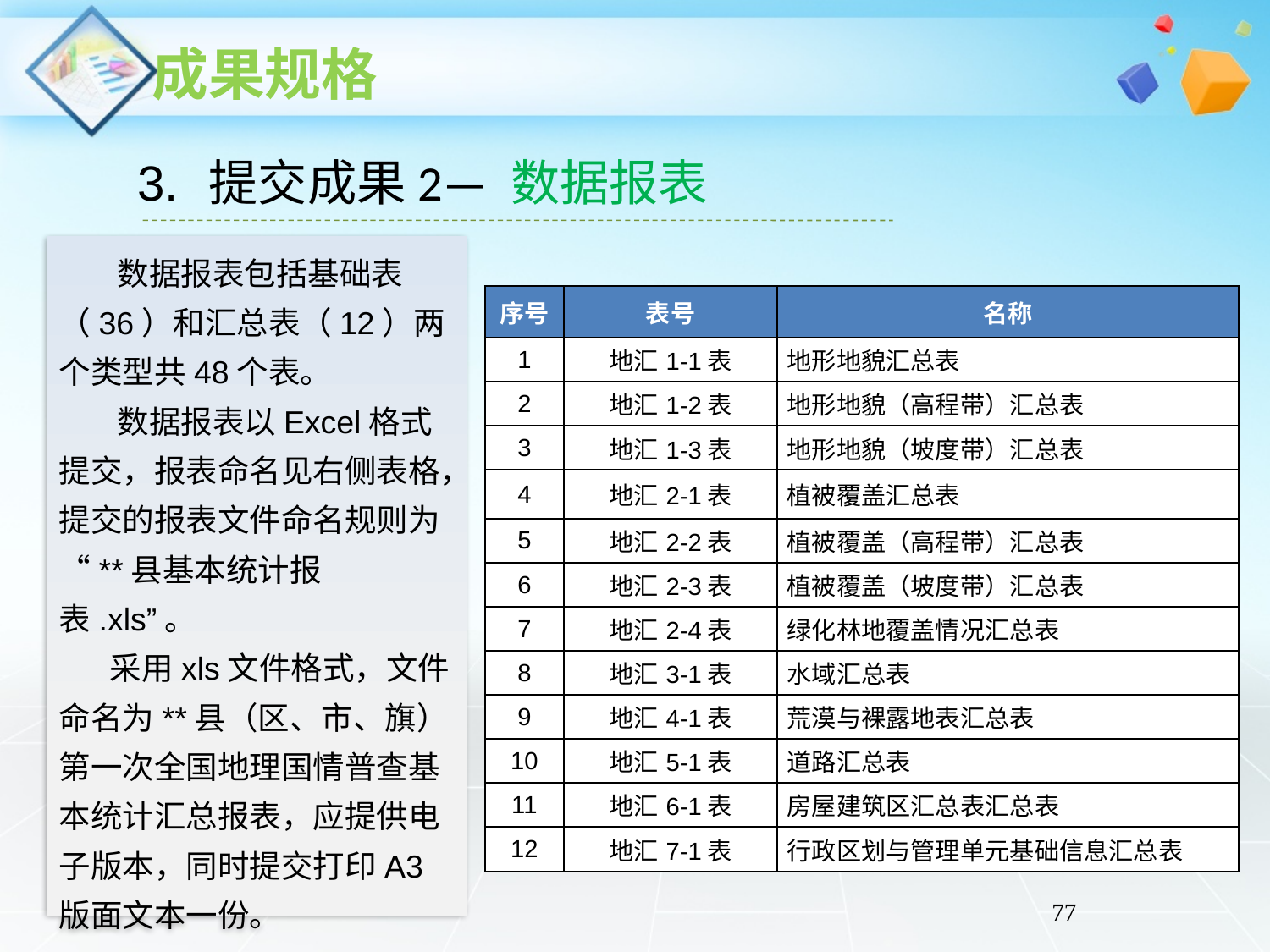

提交成果2— 数据报表

       数据报表包括基础表（36）和汇总表（12）两个类型共48个表。
       数据报表以Excel格式提交，报表命名见右侧表格，提交的报表文件命名规则为“**县基本统计报表.xls”。
      采用xls文件格式，文件命名为**县（区、市、旗）第一次全国地理国情普查基本统计汇总报表，应提供电子版本，同时提交打印A3版面文本一份。

| 序号 | 表号 | 名称 |
| --- | --- | --- |
| 1 | 地汇1-1表 | 地形地貌汇总表 |
| 2 | 地汇1-2表 | 地形地貌（高程带）汇总表 |
| 3 | 地汇1-3表 | 地形地貌（坡度带）汇总表 |
| 4 | 地汇2-1表 | 植被覆盖汇总表 |
| 5 | 地汇2-2表 | 植被覆盖（高程带）汇总表 |
| 6 | 地汇2-3表 | 植被覆盖（坡度带）汇总表 |
| 7 | 地汇2-4表 | 绿化林地覆盖情况汇总表 |
| 8 | 地汇3-1表 | 水域汇总表 |
| 9 | 地汇4-1表 | 荒漠与裸露地表汇总表 |
| 10 | 地汇5-1表 | 道路汇总表 |
| 11 | 地汇6-1表 | 房屋建筑区汇总表汇总表 |
| 12 | 地汇7-1表 | 行政区划与管理单元基础信息汇总表 |
77